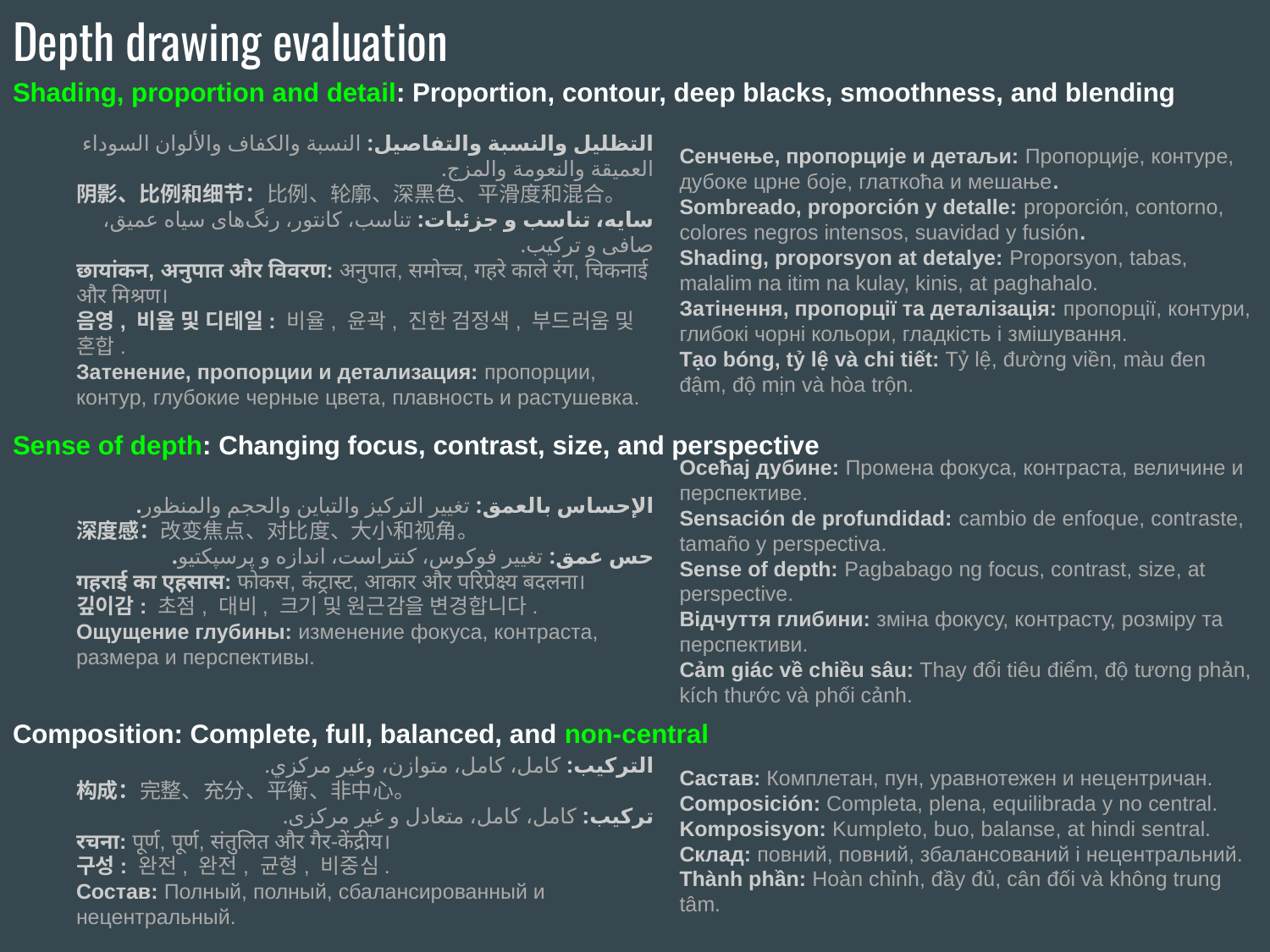

Depth drawing evaluation
Shading, proportion and detail: Proportion, contour, deep blacks, smoothness, and blending

Sense of depth: Changing focus, contrast, size, and perspective

Composition: Complete, full, balanced, and non-central

التظليل والنسبة والتفاصيل: النسبة والكفاف والألوان السوداء العميقة والنعومة والمزج.
阴影、比例和细节：比例、轮廓、深黑色、平滑度和混合。
سایه، تناسب و جزئیات: تناسب، کانتور، رنگ‌های سیاه عمیق، صافی و ترکیب.
छायांकन, अनुपात और विवरण: अनुपात, समोच्च, गहरे काले रंग, चिकनाई और मिश्रण।
음영, 비율 및 디테일: 비율, 윤곽, 진한 검정색, 부드러움 및 혼합.
Затенение, пропорции и детализация: пропорции, контур, глубокие черные цвета, плавность и растушевка.
Сенчење, пропорције и детаљи: Пропорције, контуре, дубоке црне боје, глаткоћа и мешање.
Sombreado, proporción y detalle: proporción, contorno, colores negros intensos, suavidad y fusión.
Shading, proporsyon at detalye: Proporsyon, tabas, malalim na itim na kulay, kinis, at paghahalo.
Затінення, пропорції та деталізація: пропорції, контури, глибокі чорні кольори, гладкість і змішування.
Tạo bóng, tỷ lệ và chi tiết: Tỷ lệ, đường viền, màu đen đậm, độ mịn và hòa trộn.
الإحساس بالعمق: تغيير التركيز والتباين والحجم والمنظور.
深度感：改变焦点、对比度、大小和视角。
حس عمق: تغییر فوکوس، کنتراست، اندازه و پرسپکتیو.
गहराई का एहसास: फोकस, कंट्रास्ट, आकार और परिप्रेक्ष्य बदलना।
깊이감: 초점, 대비, 크기 및 원근감을 변경합니다.
Ощущение глубины: изменение фокуса, контраста, размера и перспективы.
Осећај дубине: Промена фокуса, контраста, величине и перспективе.
Sensación de profundidad: cambio de enfoque, contraste, tamaño y perspectiva.
Sense of depth: Pagbabago ng focus, contrast, size, at perspective.
Відчуття глибини: зміна фокусу, контрасту, розміру та перспективи.
Cảm giác về chiều sâu: Thay đổi tiêu điểm, độ tương phản, kích thước và phối cảnh.
التركيب: كامل، كامل، متوازن، وغير مركزي.
构成：完整、充分、平衡、非中心。
ترکیب: کامل، کامل، متعادل و غیر مرکزی.
रचना: पूर्ण, पूर्ण, संतुलित और गैर-केंद्रीय।
구성: 완전, 완전, 균형, 비중심.
Состав: Полный, полный, сбалансированный и нецентральный.
Састав: Комплетан, пун, уравнотежен и нецентричан.
Composición: Completa, plena, equilibrada y no central.
Komposisyon: Kumpleto, buo, balanse, at hindi sentral.
Склад: повний, повний, збалансований і нецентральний.
Thành phần: Hoàn chỉnh, đầy đủ, cân đối và không trung tâm.